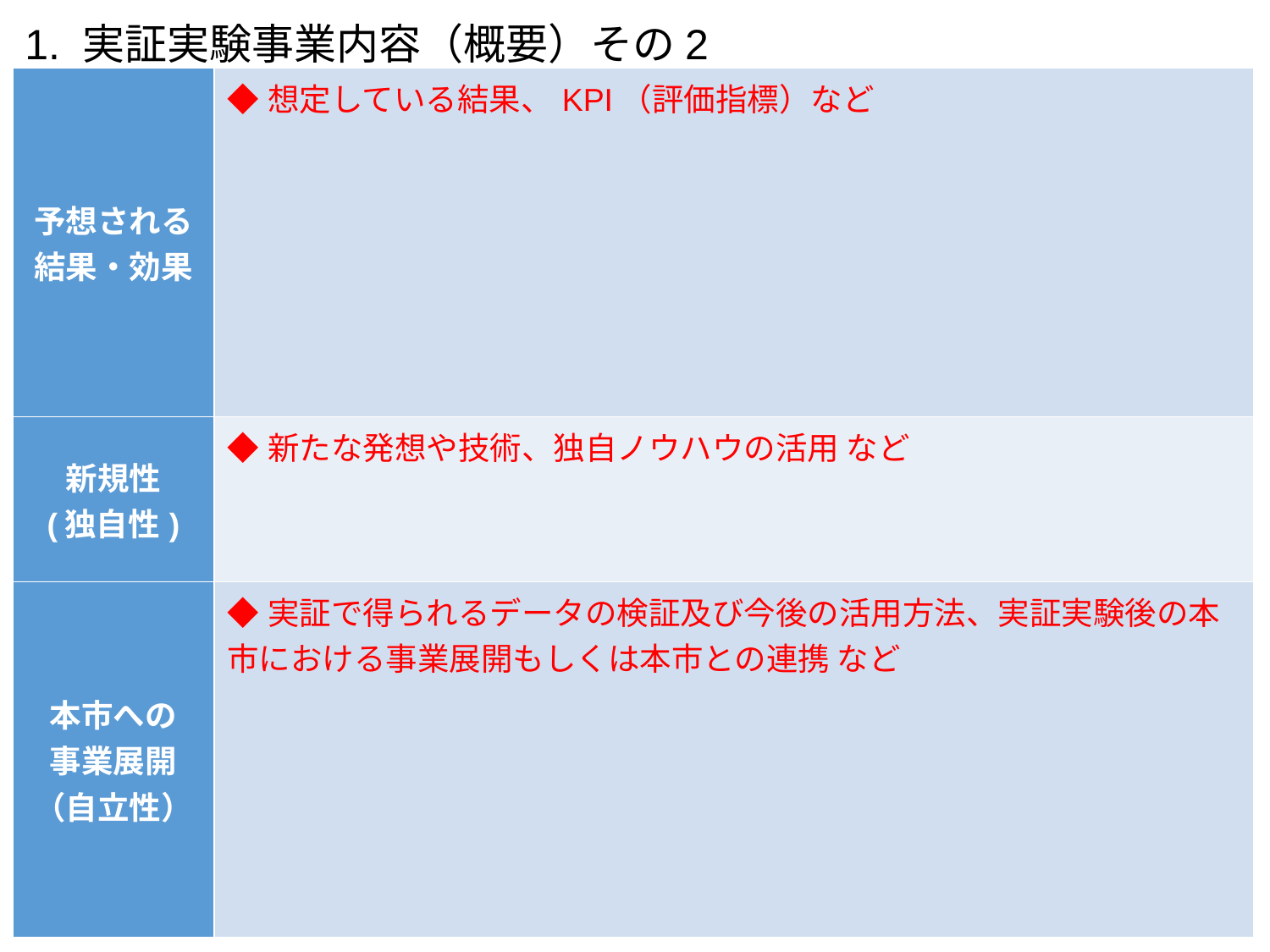

1. 実証実験事業内容（概要）その2
| 予想される結果・効果 | ◆想定している結果、KPI（評価指標）など |
| --- | --- |
| 新規性 (独自性) | ◆新たな発想や技術、独自ノウハウの活用 など |
| 本市への 事業展開 （自立性） | ◆実証で得られるデータの検証及び今後の活用方法、実証実験後の本市における事業展開もしくは本市との連携 など |
3